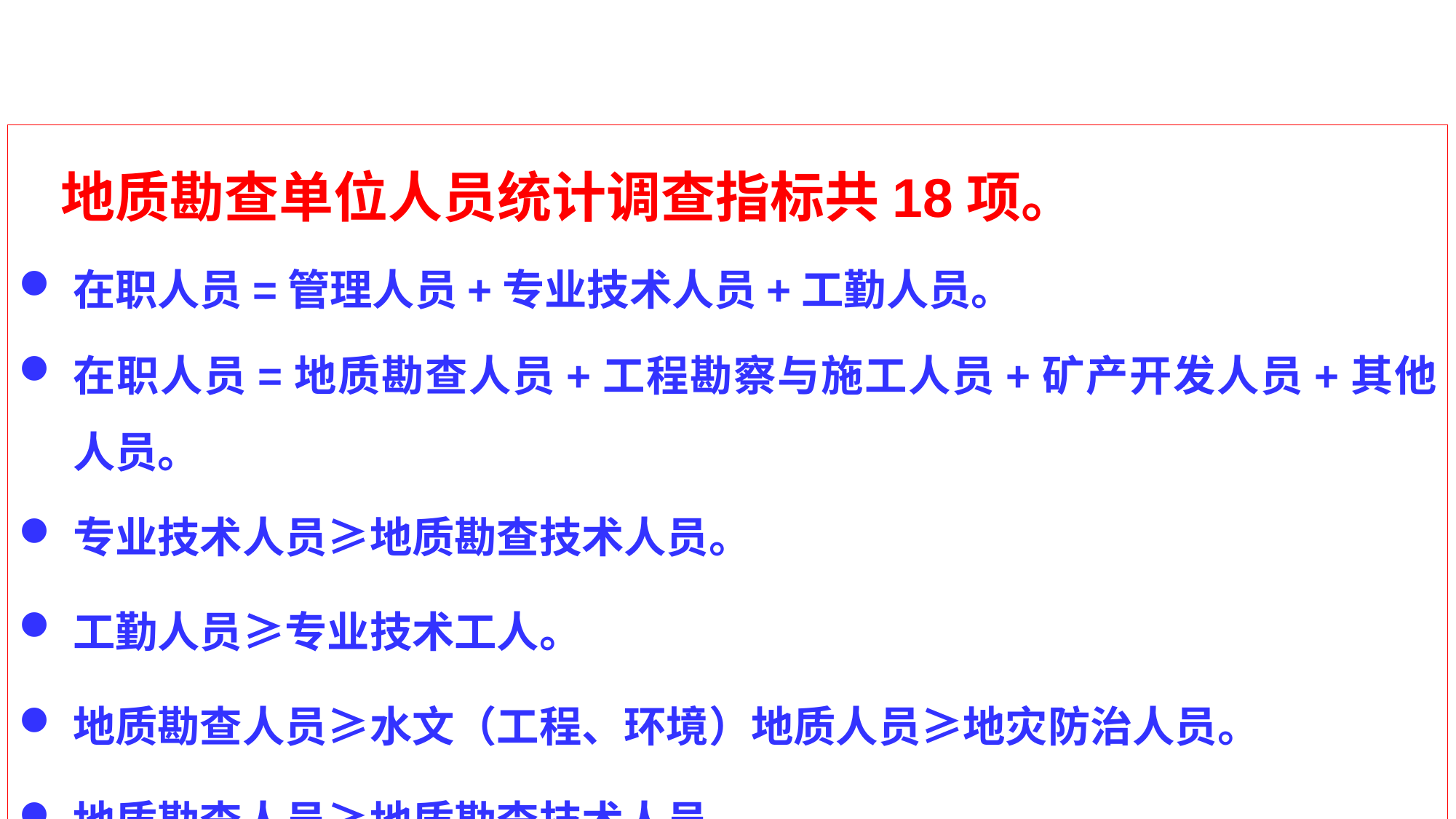

地质勘查单位人员统计调查指标共18项。
在职人员=管理人员+专业技术人员+工勤人员。
在职人员=地质勘查人员+工程勘察与施工人员+矿产开发人员+其他人员。
专业技术人员≥地质勘查技术人员。
工勤人员≥专业技术工人。
地质勘查人员≥水文（工程、环境）地质人员≥地灾防治人员。
地质勘查人员≥地质勘查技术人员。